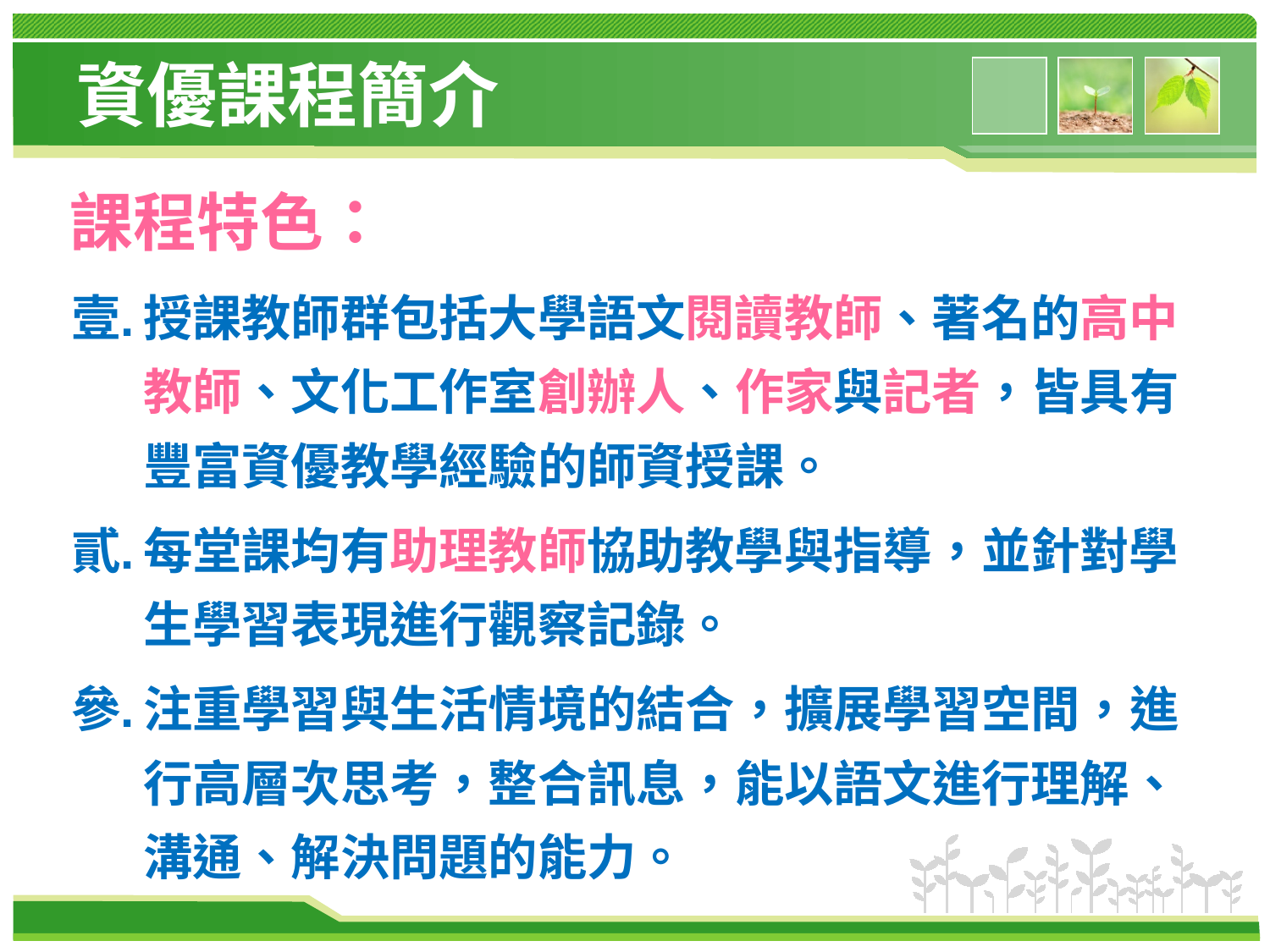

# 資優課程簡介
課程特色：
授課教師群包括大學語文閱讀教師、著名的高中教師、文化工作室創辦人、作家與記者，皆具有豐富資優教學經驗的師資授課。
每堂課均有助理教師協助教學與指導，並針對學生學習表現進行觀察記錄。
注重學習與生活情境的結合，擴展學習空間，進行高層次思考，整合訊息，能以語文進行理解、溝通、解決問題的能力。